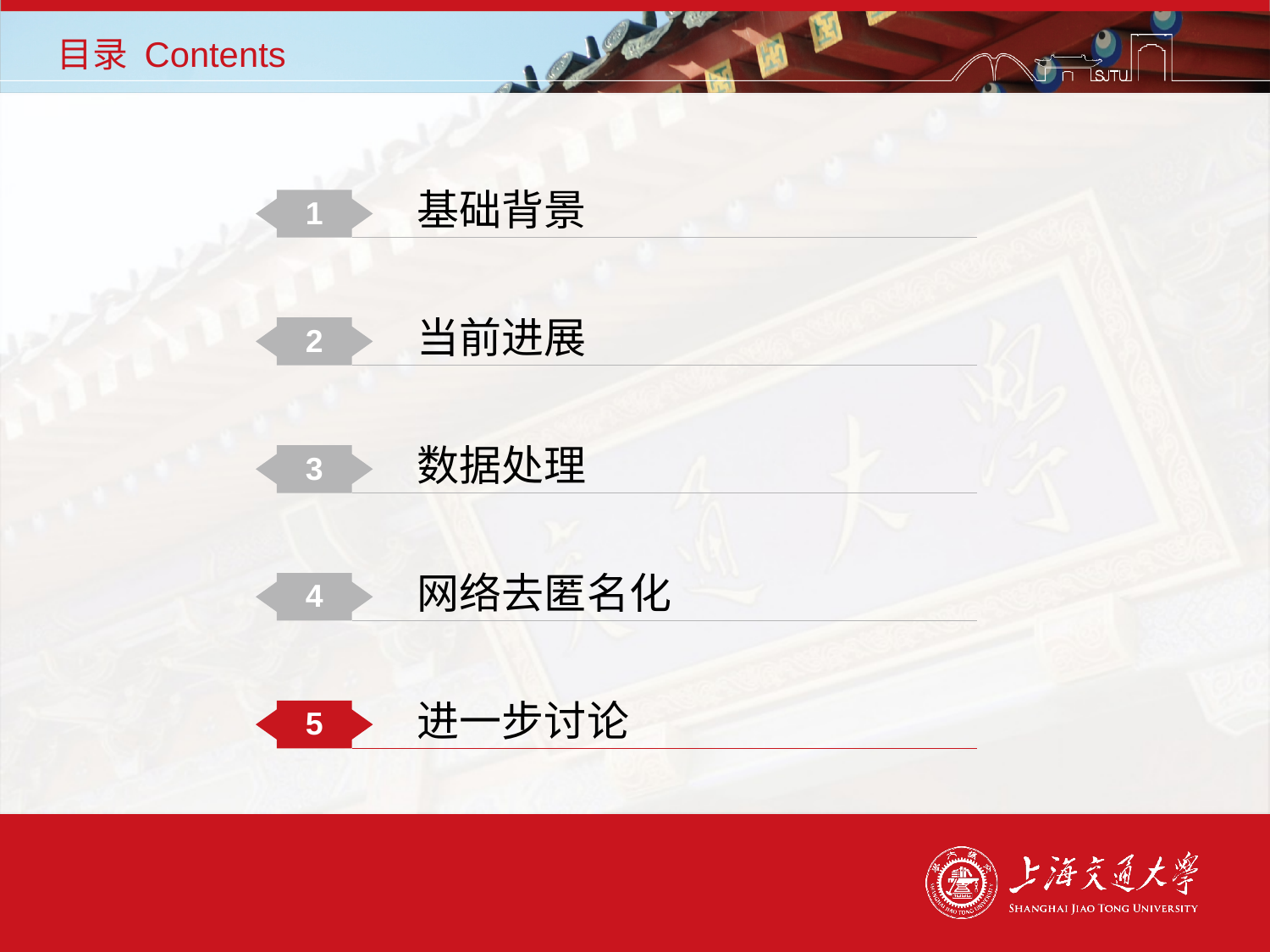

# 目录 Contents
基础背景
1

当前进展
2

数据处理
3

网络去匿名化
4

进一步讨论
5